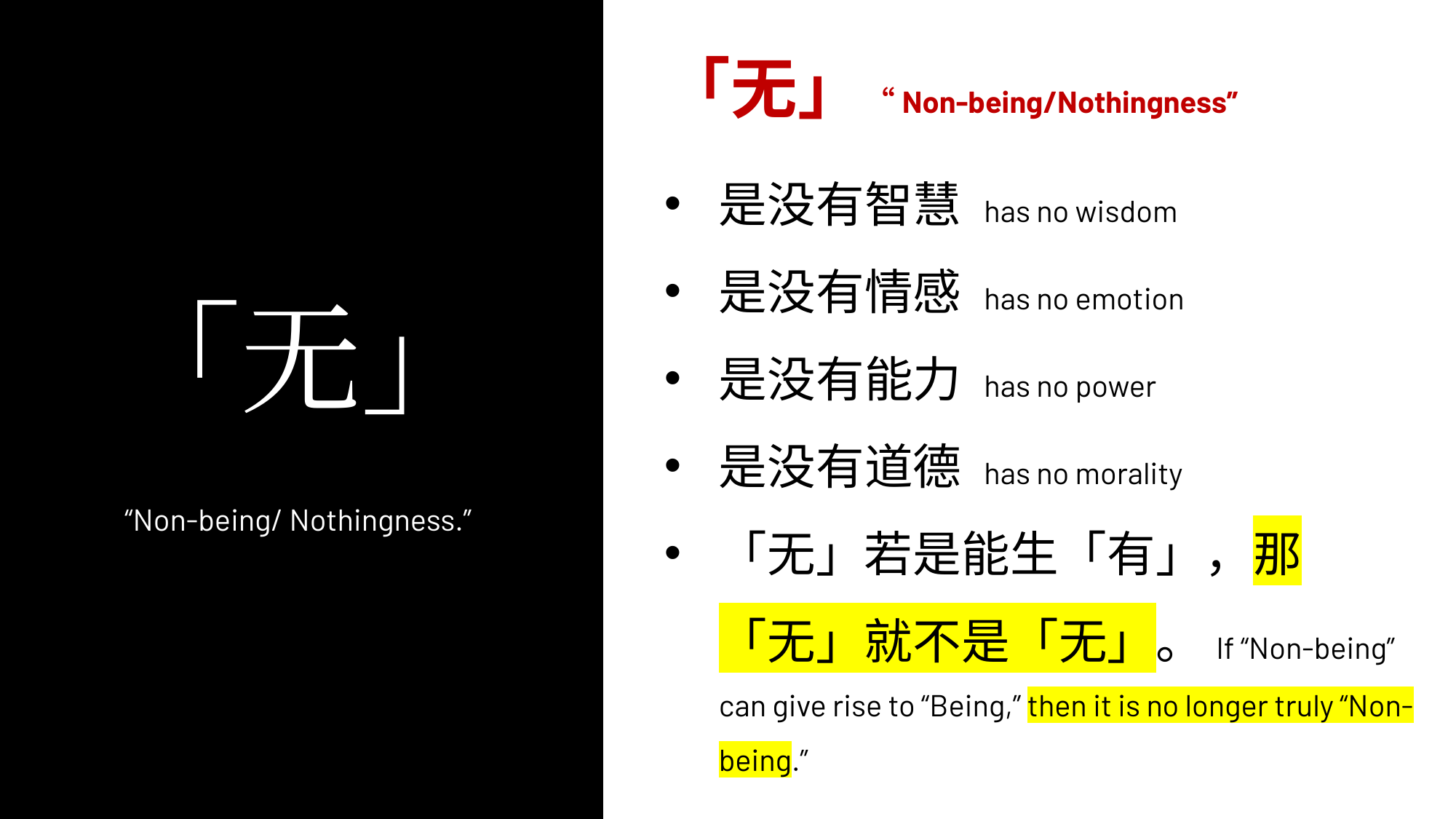

「无」

“Non-being/ Nothingness.”
「无」“Non-being/Nothingness”
是没有智慧 has no wisdom
是没有情感 has no emotion
是没有能力 has no power
是没有道德 has no morality
「无」若是能生「有」，那「无」就不是「无」。If “Non-being” can give rise to “Being,” then it is no longer truly “Non-being.”